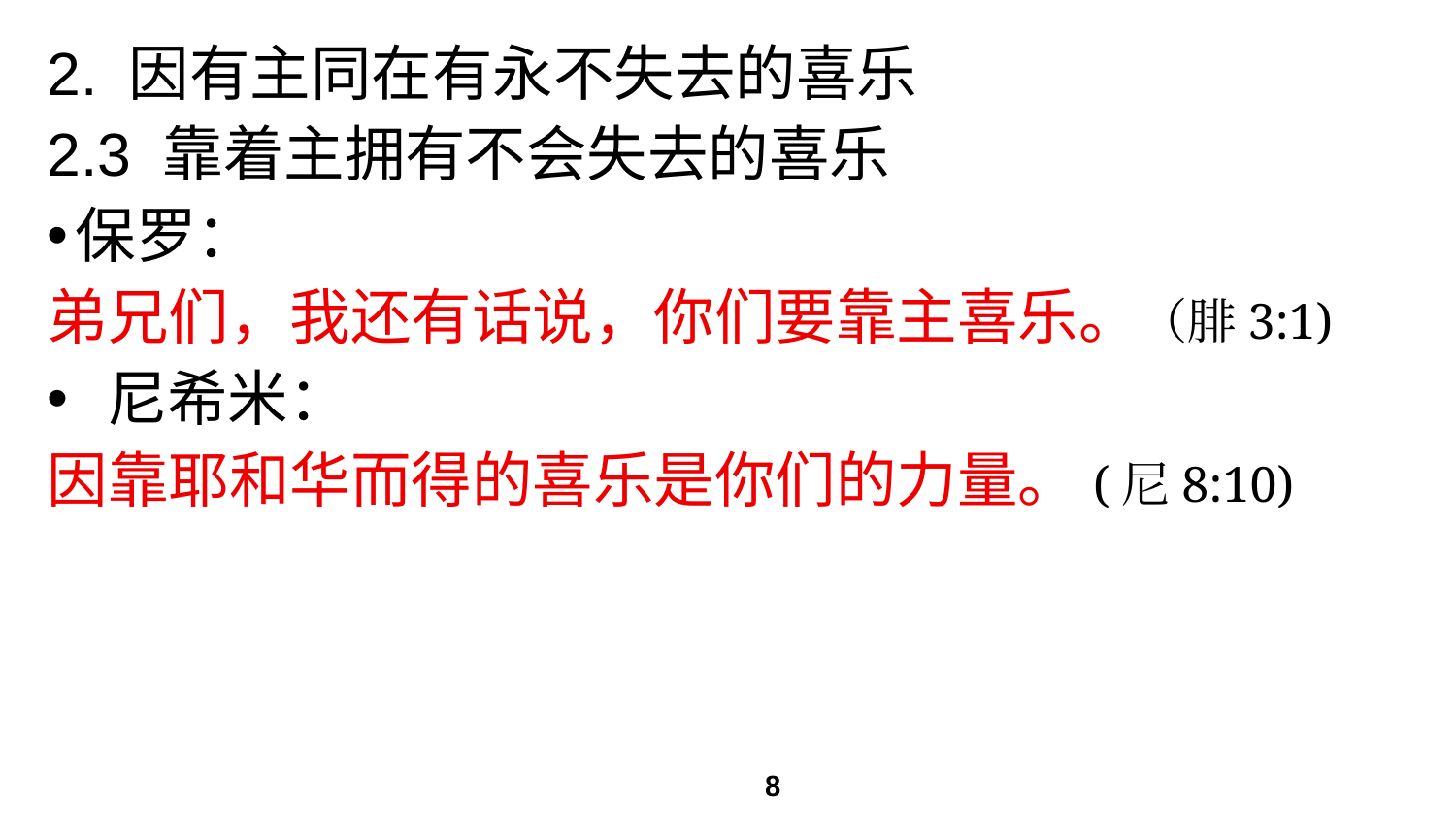

# 2. 因有主同在有永不失去的喜乐
2.3 靠着主拥有不会失去的喜乐
保罗：
弟兄们，我还有话说，你们要靠主喜乐。（腓3:1)
 尼希米：
因靠耶和华而得的喜乐是你们的力量。(尼8:10)
8